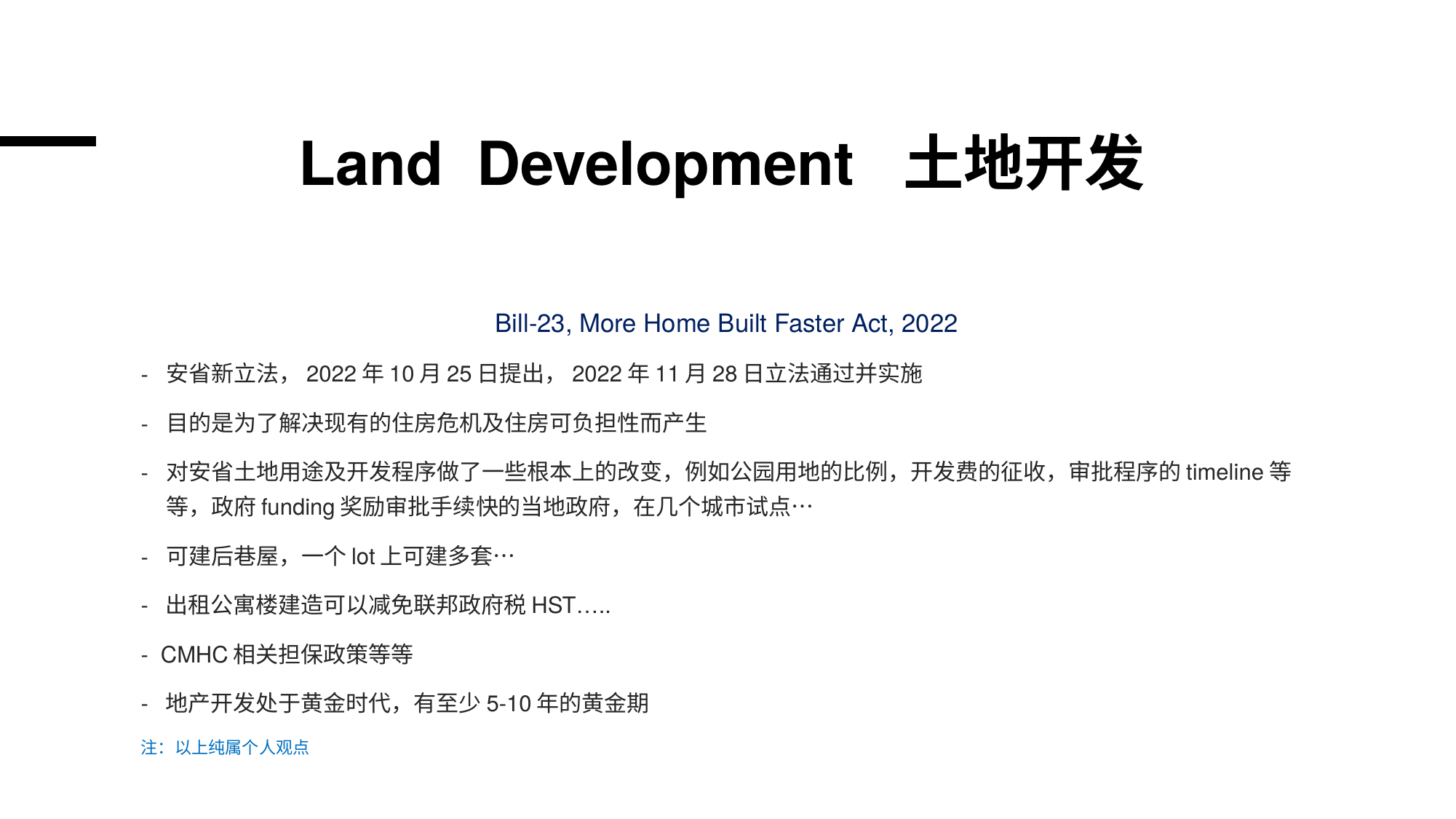

# Land  Development  土地开发
Bill-23, More Home Built Faster Act, 2022
安省新立法，2022年10月25日提出，2022年11月28日立法通过并实施
目的是为了解决现有的住房危机及住房可负担性而产生
对安省土地用途及开发程序做了一些根本上的改变，例如公园用地的比例，开发费的征收，审批程序的timeline等等，政府funding奖励审批手续快的当地政府，在几个城市试点…
可建后巷屋，一个lot上可建多套…
-  出租公寓楼建造可以减免联邦政府税HST…..
-  CMHC相关担保政策等等
-  地产开发处于黄金时代，有至少5-10年的黄金期
注：以上纯属个人观点